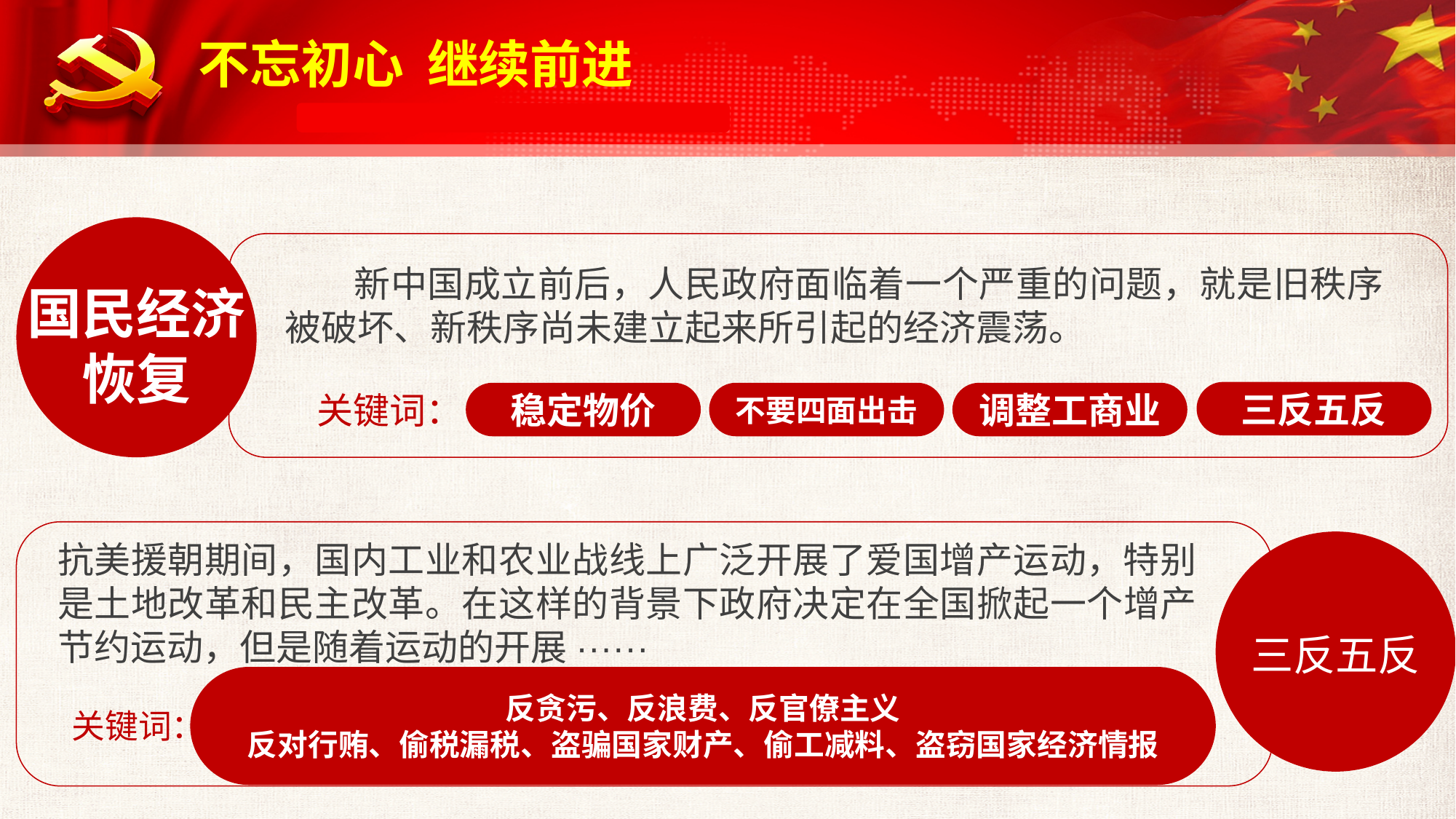

新中国成立前后，人民政府面临着一个严重的问题，就是旧秩序被破坏、新秩序尚未建立起来所引起的经济震荡。
国民经济恢复
三反五反
关键词：
稳定物价
不要四面出击
调整工商业

抗美援朝期间，国内工业和农业战线上广泛开展了爱国增产运动，特别是土地改革和民主改革。在这样的背景下政府决定在全国掀起一个增产节约运动，但是随着运动的开展······
三反五反
反贪污、反浪费、反官僚主义
反对行贿、偷税漏税、盗骗国家财产、偷工减料、盗窃国家经济情报
关键词：